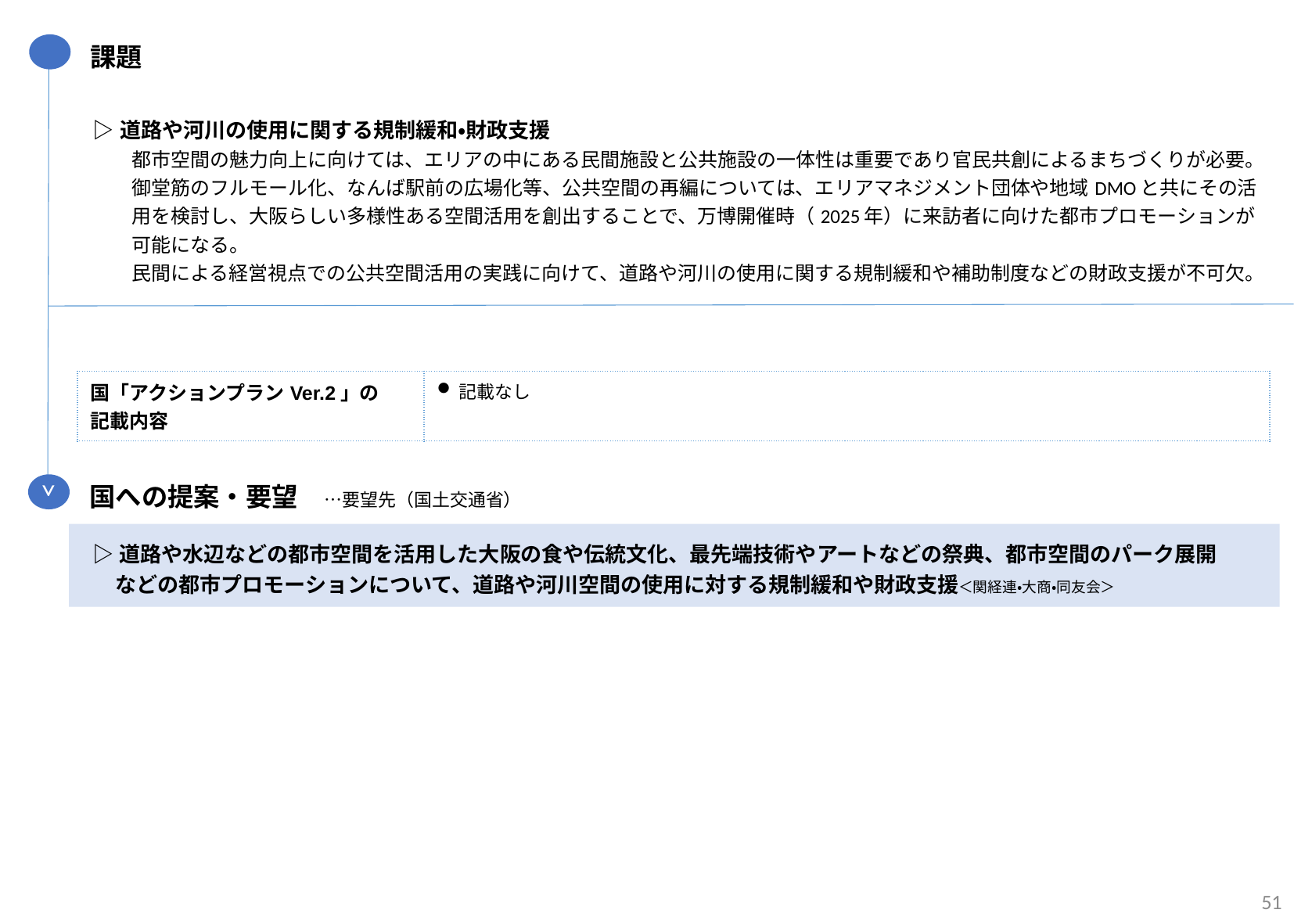

課題
| ▷道路や河川の使用に関する規制緩和・財政支援 　　都市空間の魅力向上に向けては、エリアの中にある民間施設と公共施設の一体性は重要であり官民共創によるまちづくりが必要。 　　御堂筋のフルモール化、なんば駅前の広場化等、公共空間の再編については、エリアマネジメント団体や地域DMOと共にその活 　　用を検討し、大阪らしい多様性ある空間活用を創出することで、万博開催時（2025年）に来訪者に向けた都市プロモーションが 　　可能になる。 　　民間による経営視点での公共空間活用の実践に向けて、道路や河川の使用に関する規制緩和や補助制度などの財政支援が不可欠。 |
| --- |
|  |
| 国「アクションプランVer.2」の 記載内容 | 記載なし |
| --- | --- |
>

国への提案・要望　…要望先（国土交通省）

| ▷道路や水辺などの都市空間を活用した大阪の食や伝統文化、最先端技術やアートなどの祭典、都市空間のパーク展開などの都市プロモーションについて、道路や河川空間の使用に対する規制緩和や財政支援＜関経連・大商・同友会＞ |
| --- |

51